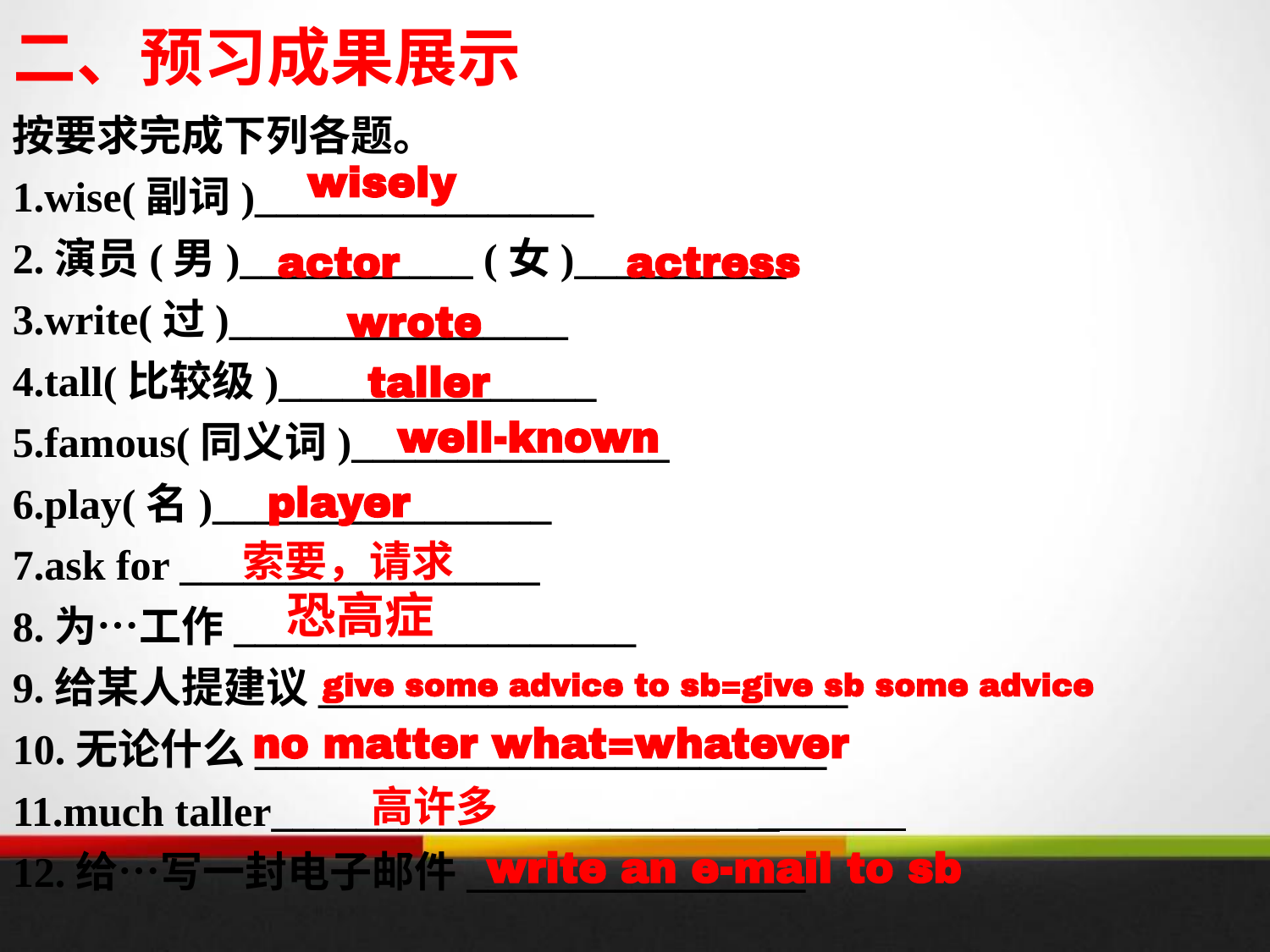

# 二、预习成果展示
按要求完成下列各题。
1.wise(副词)________________
2.演员(男)___________ (女)__________
3.write(过)________________
4.tall(比较级)_______________
5.famous(同义词)_______________
6.play(名)________________
7.ask for _________________
8.为…工作___________________
9.给某人提建议_________________________
10.无论什么___________________________
11.much taller________________________
12.给…写一封电子邮件________________
wisely
actor                actress
wrote
taller
well-known
player
索要，请求
恐高症
give some advice to sb=give sb some advice
no matter what=whatever
高许多
write an e-mail to sb